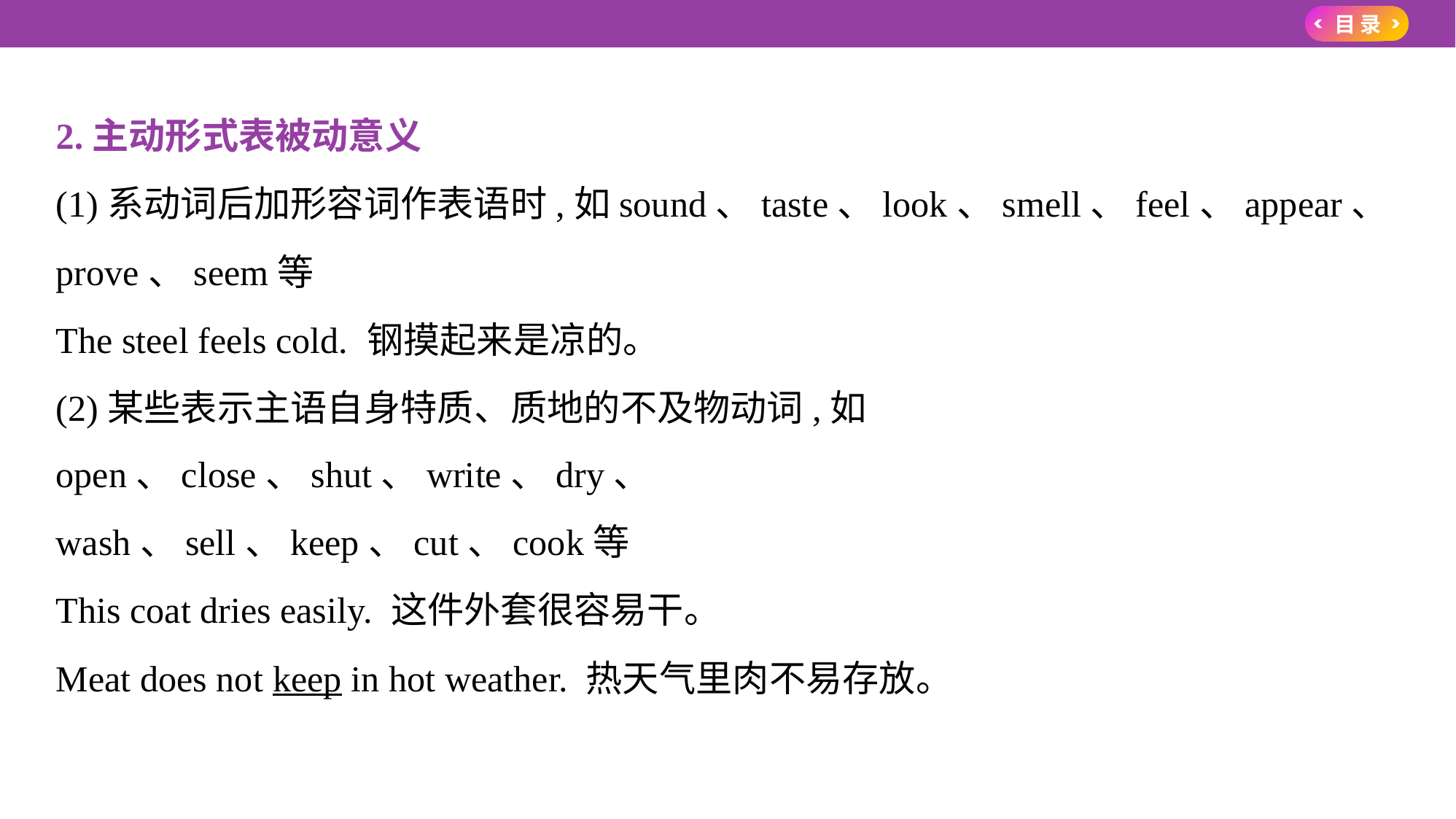

2.主动形式表被动意义
(1)系动词后加形容词作表语时,如sound、taste、look、smell、feel、appear、
prove、seem等
The steel feels cold. 钢摸起来是凉的。
(2)某些表示主语自身特质、质地的不及物动词,如open、close、shut、write、dry、
wash、sell、keep、cut、cook等
This coat dries easily. 这件外套很容易干。
Meat does not keep in hot weather. 热天气里肉不易存放。